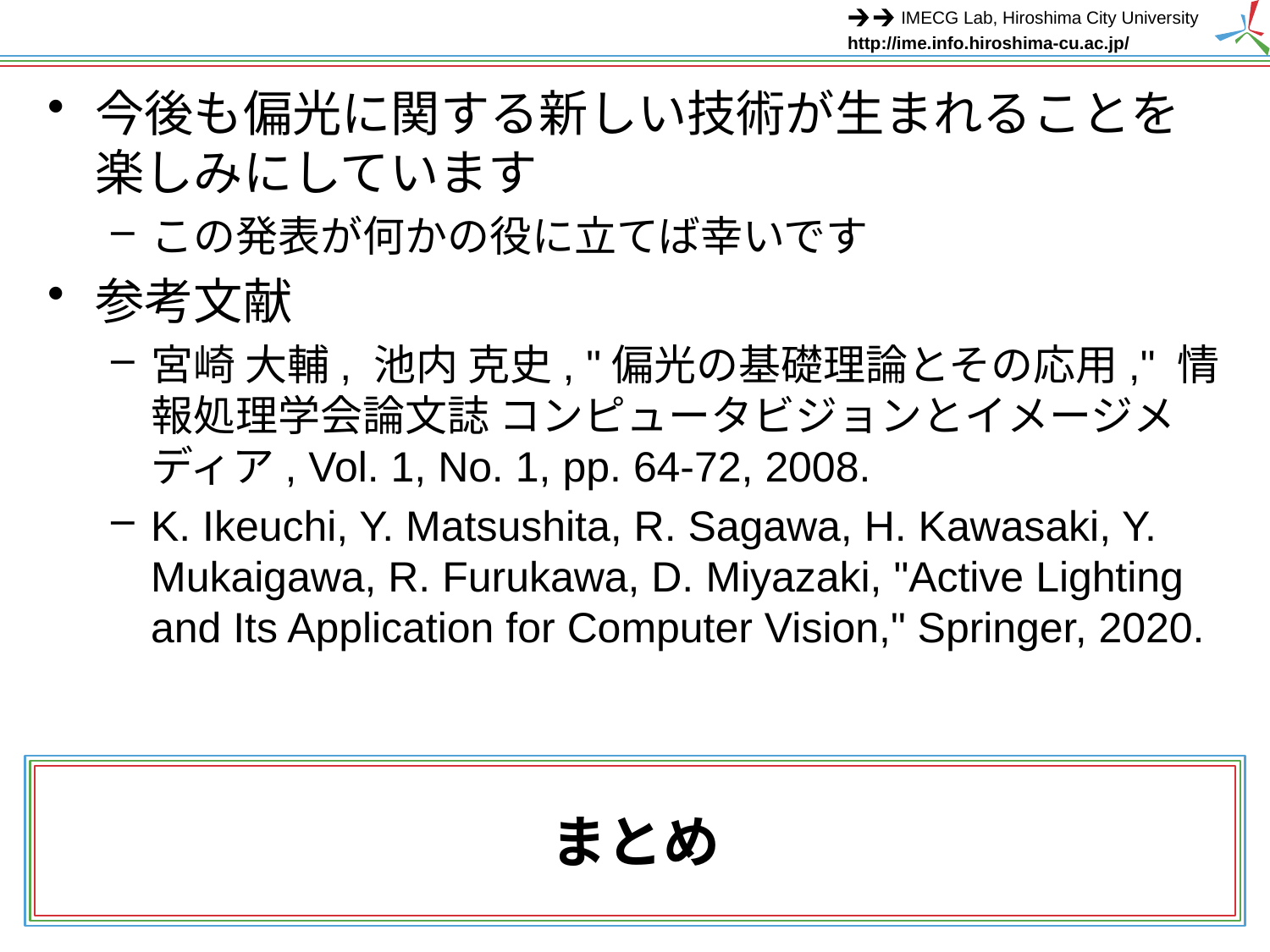

今後も偏光に関する新しい技術が生まれることを楽しみにしています
この発表が何かの役に立てば幸いです
参考文献
宮崎 大輔, 池内 克史, "偏光の基礎理論とその応用," 情報処理学会論文誌 コンピュータビジョンとイメージメディア, Vol. 1, No. 1, pp. 64-72, 2008.
K. Ikeuchi, Y. Matsushita, R. Sagawa, H. Kawasaki, Y. Mukaigawa, R. Furukawa, D. Miyazaki, "Active Lighting and Its Application for Computer Vision," Springer, 2020.

# まとめ